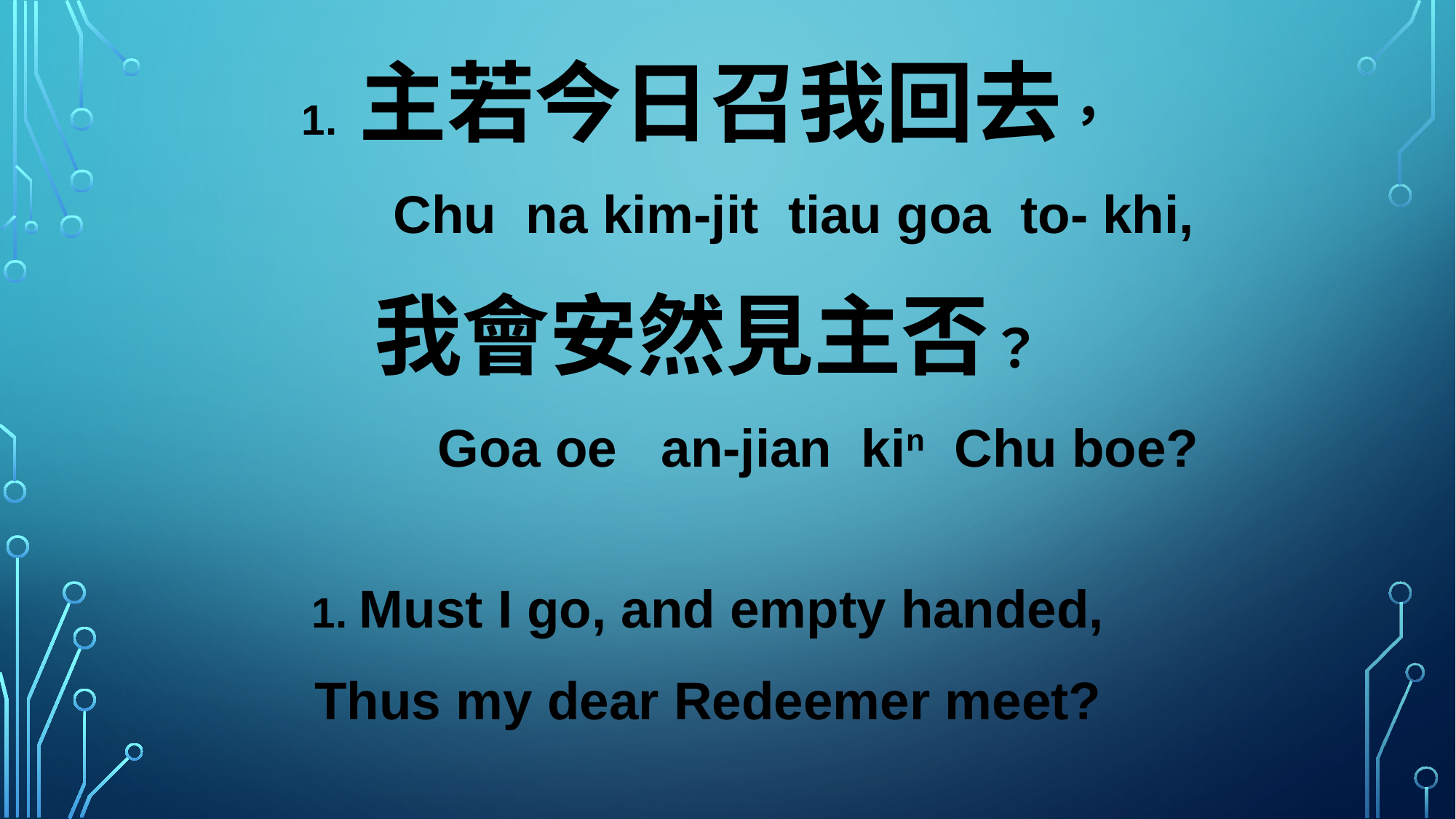

1. 主若今日召我回去，
              Chu  na kim-jit  tiau goa  to- khi,
我會安然見主否？
                 Goa oe   an-jian  kin  Chu boe?

1. Must I go, and empty handed,
Thus my dear Redeemer meet?